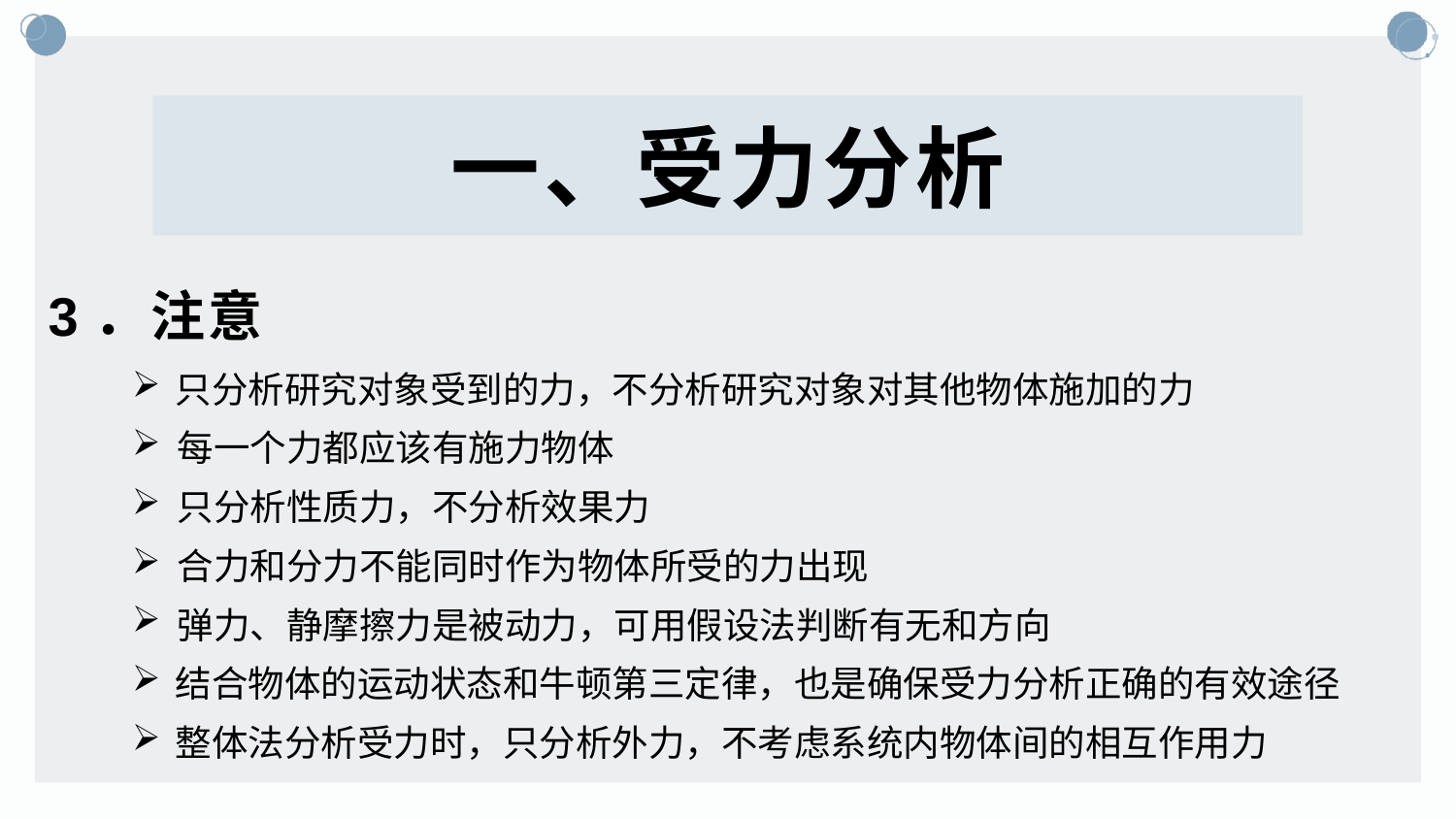

# 一、受力分析
3．注意
只分析研究对象受到的力，不分析研究对象对其他物体施加的力
每一个力都应该有施力物体
只分析性质力，不分析效果力
合力和分力不能同时作为物体所受的力出现
弹力、静摩擦力是被动力，可用假设法判断有无和方向
结合物体的运动状态和牛顿第三定律，也是确保受力分析正确的有效途径
整体法分析受力时，只分析外力，不考虑系统内物体间的相互作用力